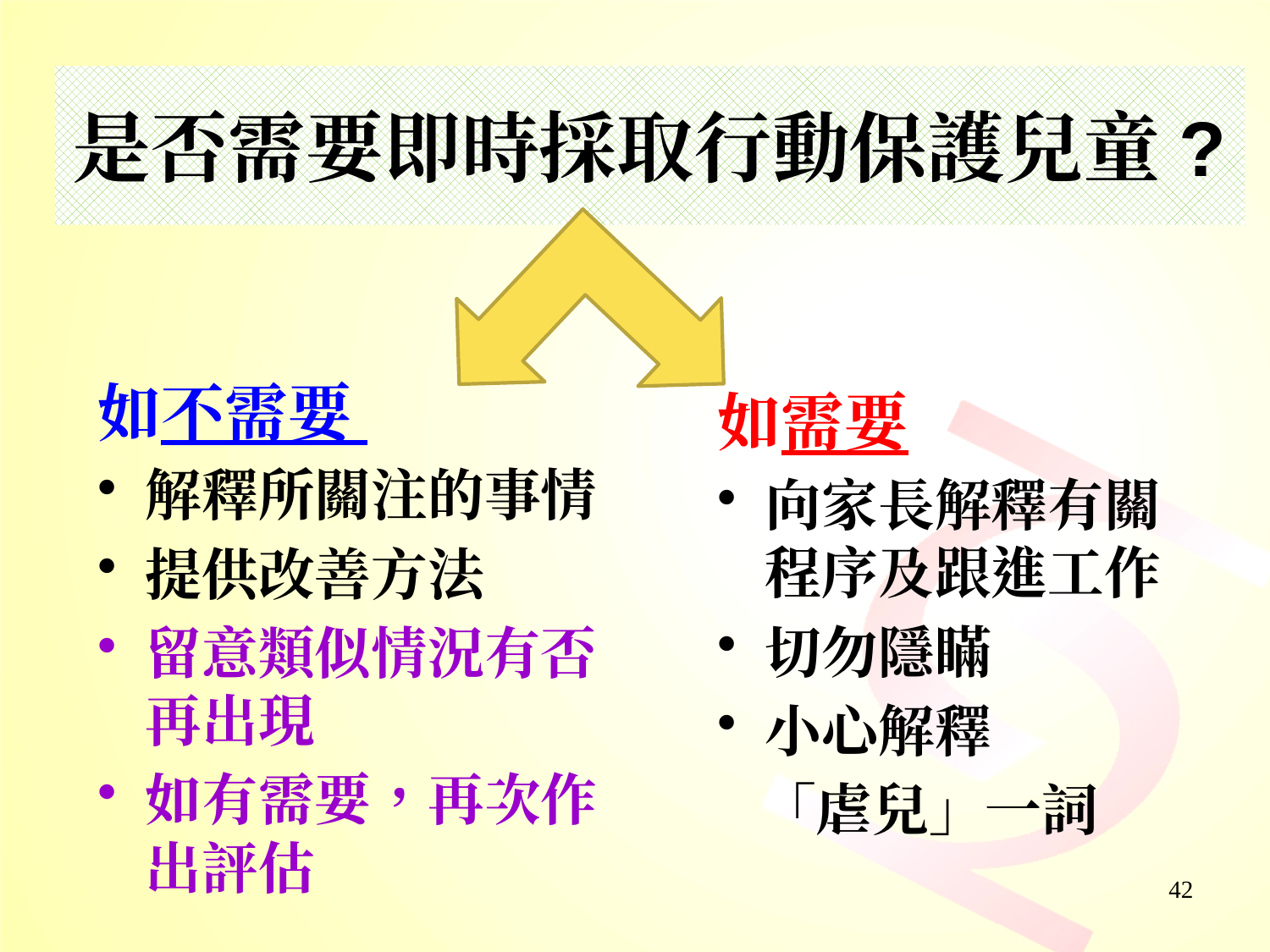

# 是否需要即時採取行動保護兒童?

如不需要
解釋所關注的事情
提供改善方法
留意類似情況有否再出現
如有需要，再次作出評估
如需要
向家長解釋有關程序及跟進工作
切勿隱瞞
小心解釋
  「虐兒」一詞
42